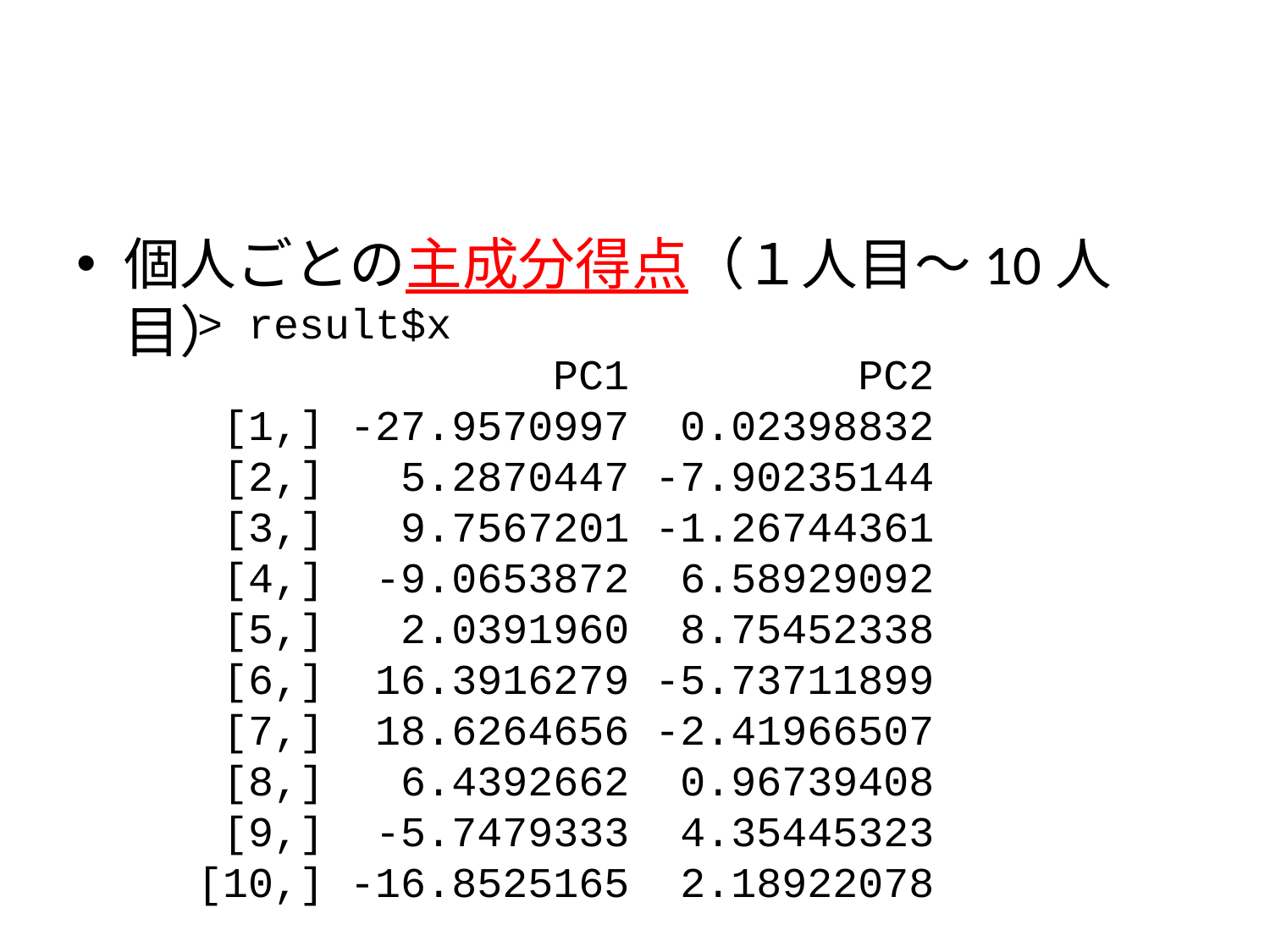

#
個人ごとの主成分得点（１人目～10人目）
> result$x
              PC1         PC2
 [1,] -27.9570997  0.02398832
 [2,]   5.2870447 -7.90235144
 [3,]   9.7567201 -1.26744361
 [4,]  -9.0653872  6.58929092
 [5,]   2.0391960  8.75452338
 [6,]  16.3916279 -5.73711899
 [7,]  18.6264656 -2.41966507
 [8,]   6.4392662  0.96739408
 [9,]  -5.7479333  4.35445323
[10,] -16.8525165  2.18922078